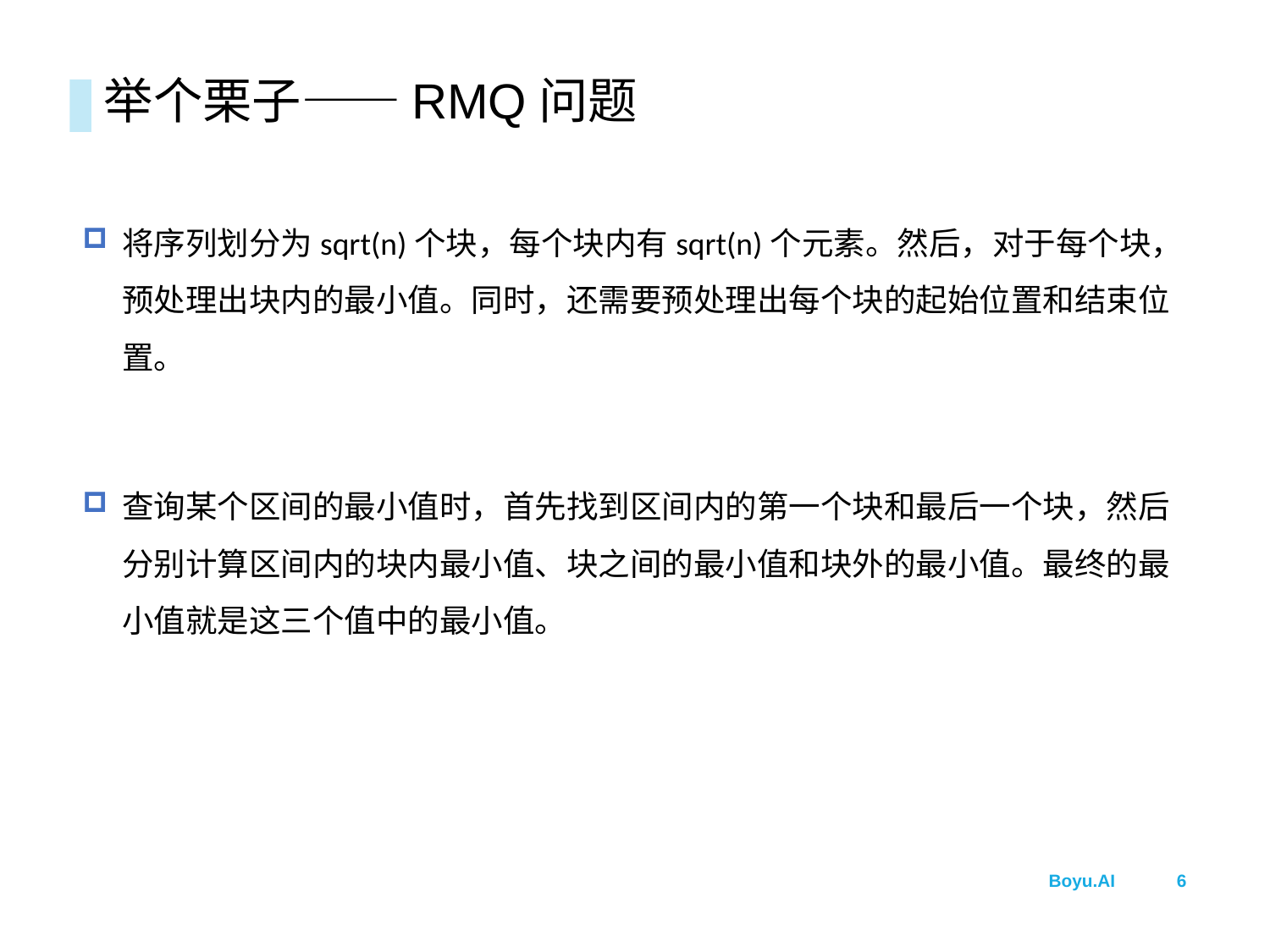

# 举个栗子——RMQ问题
将序列划分为sqrt(n)个块，每个块内有sqrt(n)个元素。然后，对于每个块，预处理出块内的最小值。同时，还需要预处理出每个块的起始位置和结束位置。

查询某个区间的最小值时，首先找到区间内的第一个块和最后一个块，然后分别计算区间内的块内最小值、块之间的最小值和块外的最小值。最终的最小值就是这三个值中的最小值。